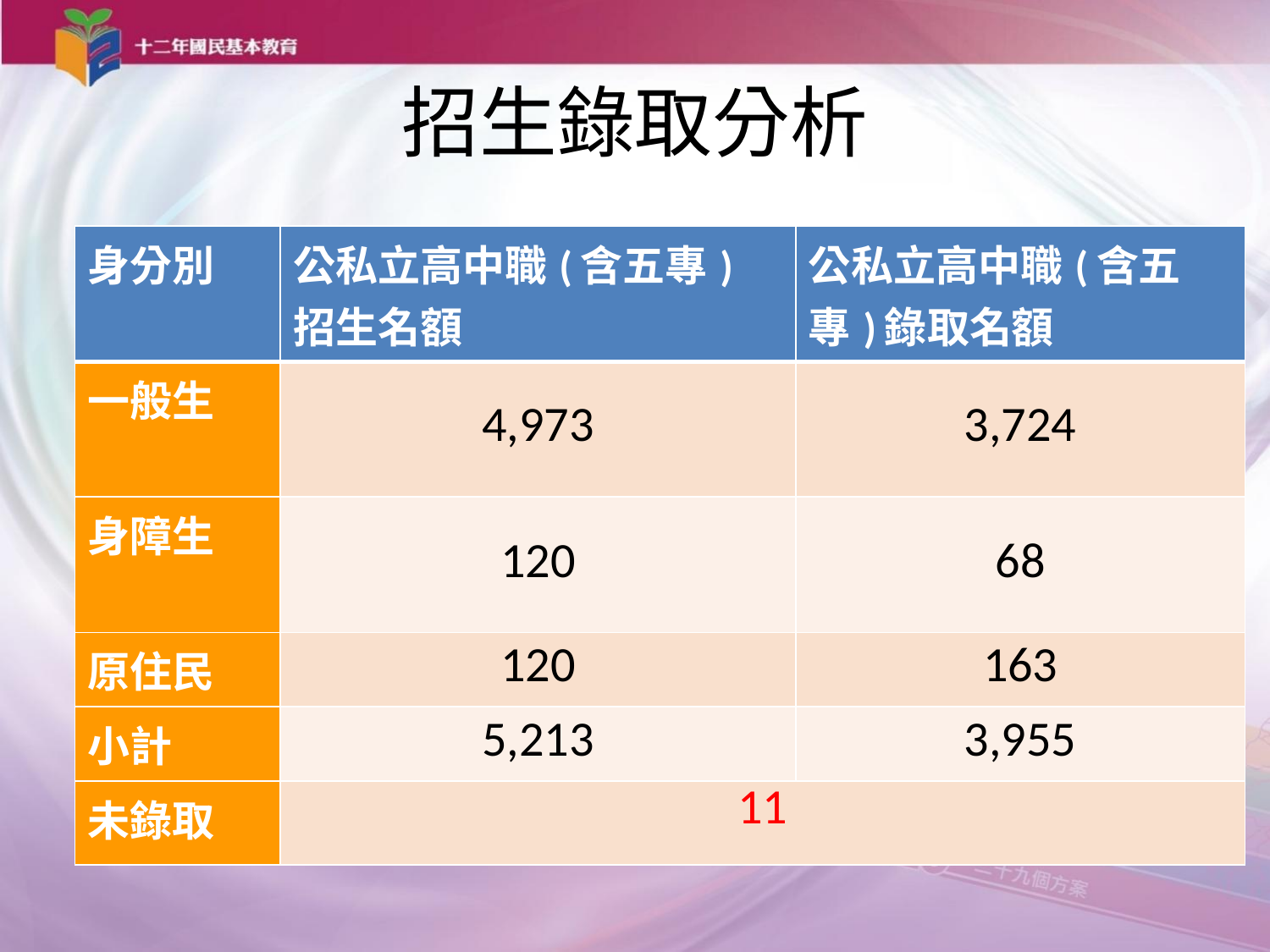

招生錄取分析
| 身分別 | 公私立高中職(含五專)招生名額 | 公私立高中職(含五專)錄取名額 |
| --- | --- | --- |
| 一般生 | 4,973 | 3,724 |
| 身障生 | 120 | 68 |
| 原住民 | 120 | 163 |
| 小計 | 5,213 | 3,955 |
| 未錄取 | 11 |  |